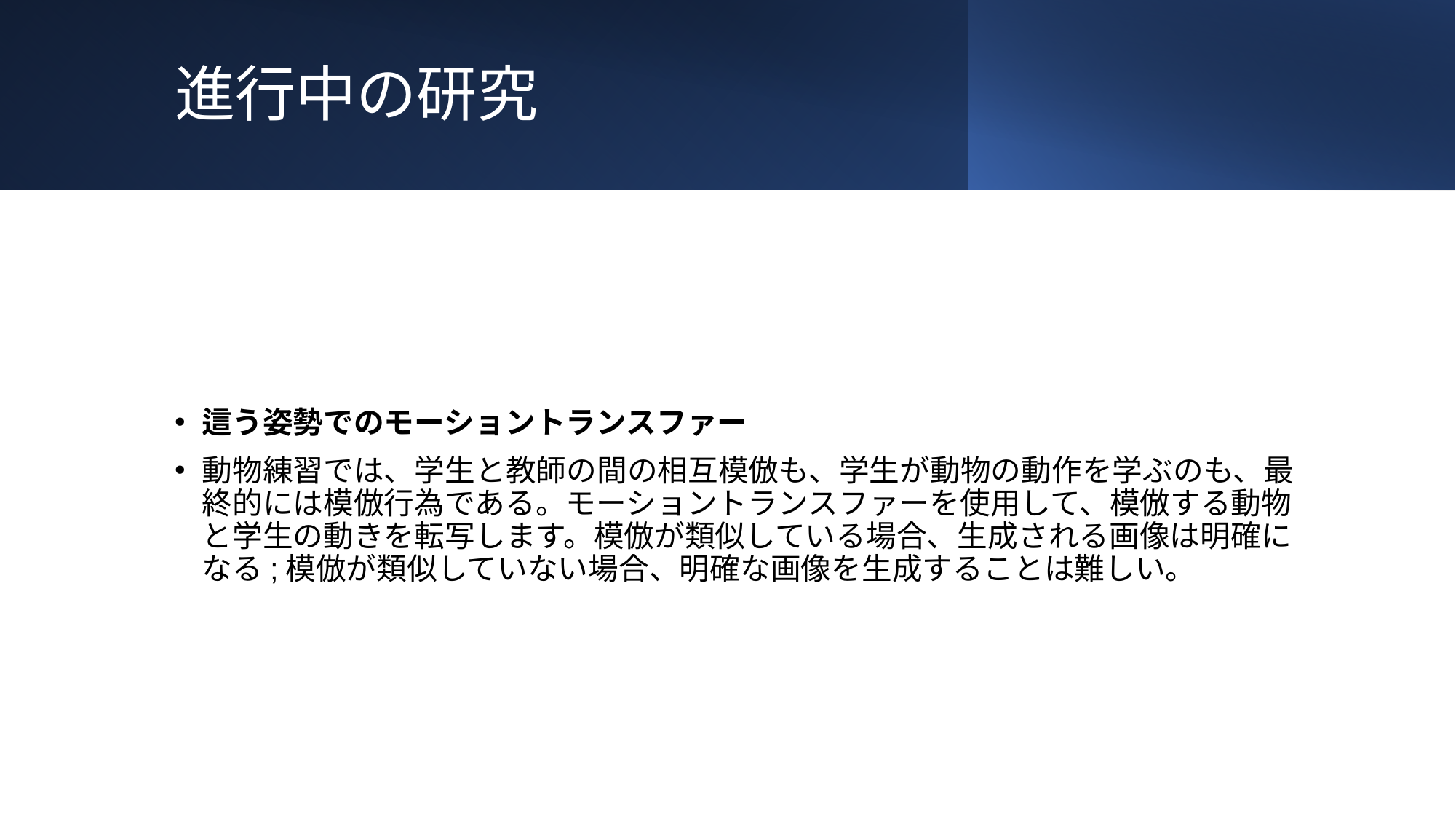

# 進行中の研究
這う姿勢でのモーショントランスファー
動物練習では、学生と教師の間の相互模倣も、学生が動物の動作を学ぶのも、最終的には模倣行為である。モーショントランスファーを使用して、模倣する動物と学生の動きを転写します。模倣が類似している場合、生成される画像は明確になる;模倣が類似していない場合、明確な画像を生成することは難しい。